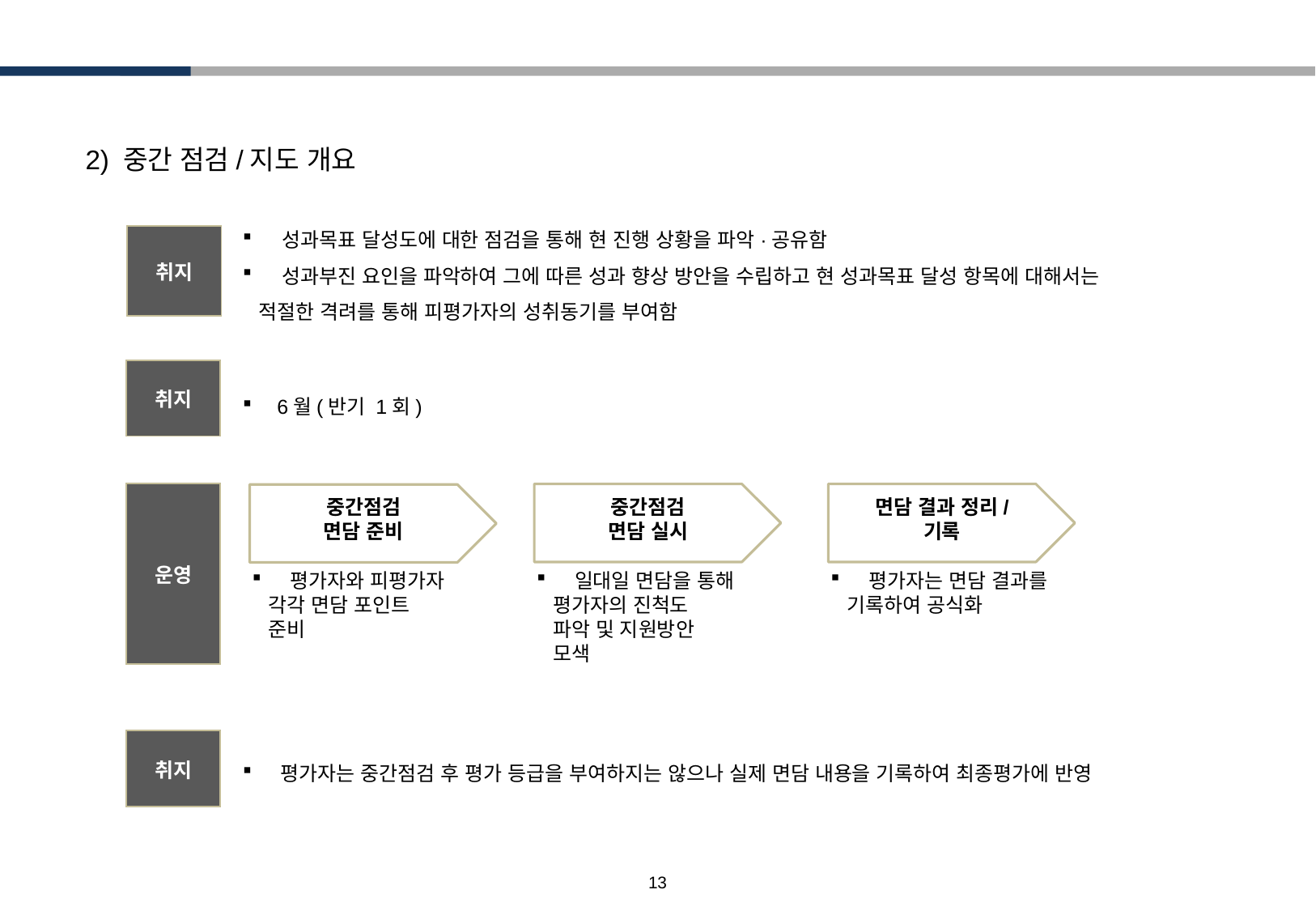

3. 단계별 세부내용
     2) 중간 점검/지도 개요
 성과목표 달성도에 대한 점검을 통해 현 진행 상황을 파악·공유함
 성과부진 요인을 파악하여 그에 따른 성과 향상 방안을 수립하고 현 성과목표 달성 항목에 대해서는
  적절한 격려를 통해 피평가자의 성취동기를 부여함
| 취지 |
| --- |
| 취지 |
| --- |
 6월(반기 1회)
| 운영 |
| --- |

중간점검
면담 실시
 일대일 면담을 통해
  평가자의 진척도
  파악 및 지원방안
  모색

면담 결과 정리/
기록
 평가자는 면담 결과를
  기록하여 공식화

중간점검
면담 준비
 평가자와 피평가자
  각각 면담 포인트
  준비
| 취지 |
| --- |
 평가자는 중간점검 후 평가 등급을 부여하지는 않으나 실제 면담 내용을 기록하여 최종평가에 반영
13